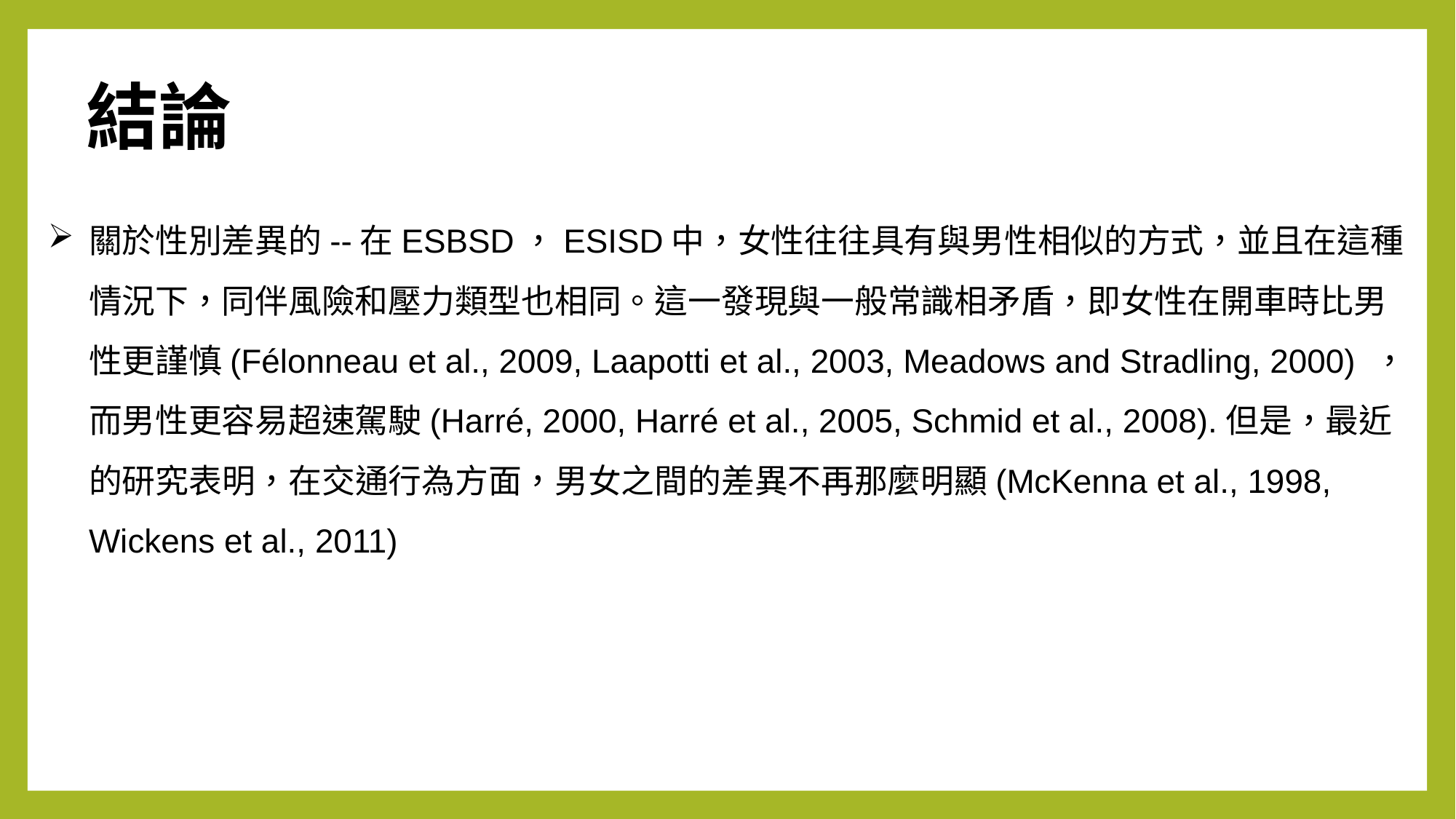

結論
關於性別差異的--在ESBSD，ESISD中，女性往往具有與男性相似的方式，並且在這種情況下，同伴風險和壓力類型也相同。這一發現與一般常識相矛盾，即女性在開車時比男性更謹慎(Félonneau et al., 2009, Laapotti et al., 2003, Meadows and Stradling, 2000) ，而男性更容易超速駕駛(Harré, 2000, Harré et al., 2005, Schmid et al., 2008).但是，最近的研究表明，在交通行為方面，男女之間的差異不再那麼明顯(McKenna et al., 1998, Wickens et al., 2011)